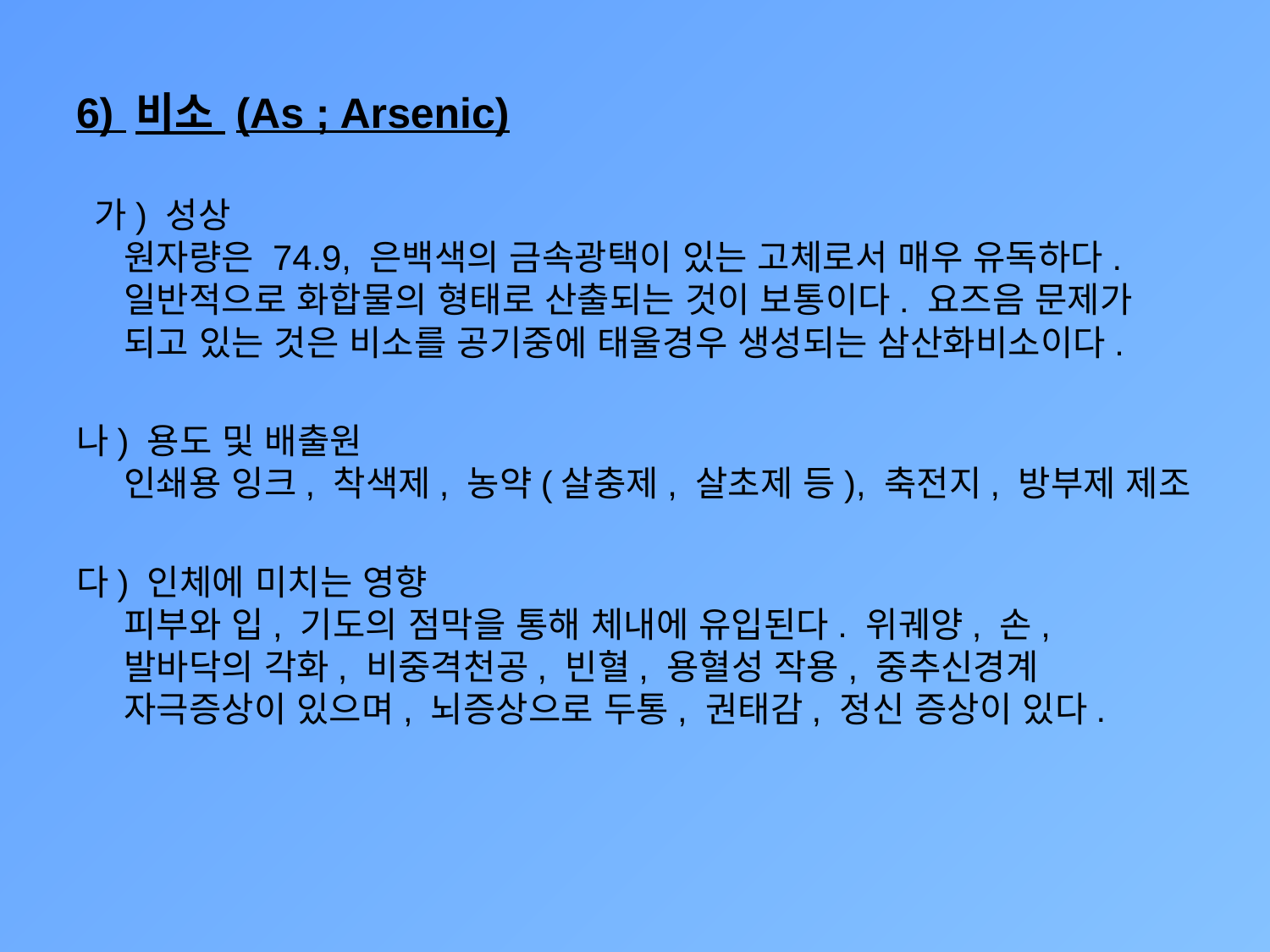

6) 비소 (As ; Arsenic)

 가) 성상
원자량은 74.9, 은백색의 금속광택이 있는 고체로서 매우 유독하다. 일반적으로 화합물의 형태로 산출되는 것이 보통이다. 요즈음 문제가 되고 있는 것은 비소를 공기중에 태울경우 생성되는 삼산화비소이다.

나) 용도 및 배출원
인쇄용 잉크, 착색제, 농약(살충제, 살초제 등), 축전지, 방부제 제조

다) 인체에 미치는 영향
피부와 입, 기도의 점막을 통해 체내에 유입된다. 위궤양, 손, 발바닥의 각화, 비중격천공, 빈혈, 용혈성 작용, 중추신경계 자극증상이 있으며, 뇌증상으로 두통, 권태감, 정신 증상이 있다.